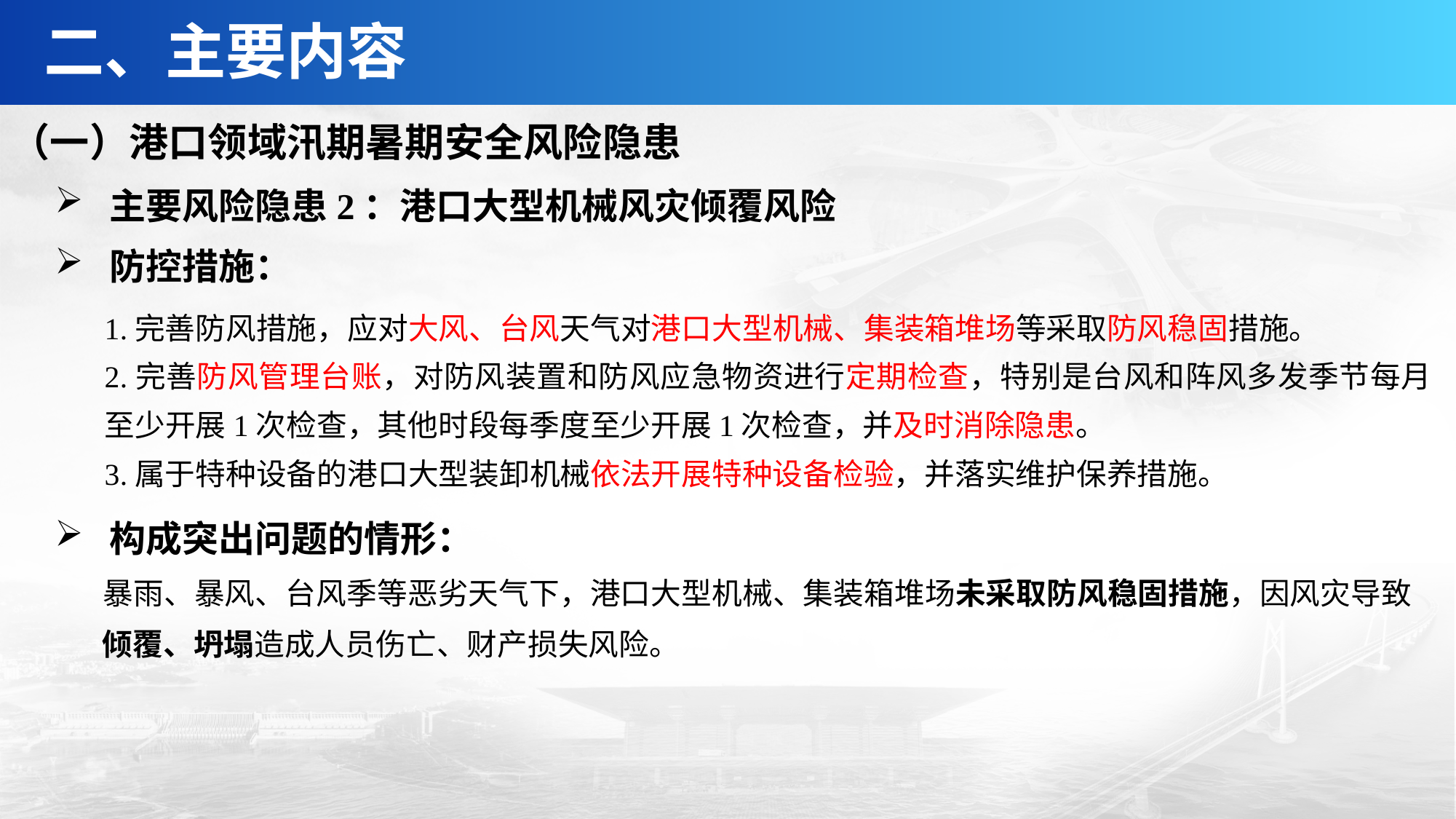

二、主要内容
（一）港口领域汛期暑期安全风险隐患
主要风险隐患2：港口大型机械风灾倾覆风险
防控措施：
1.完善防风措施，应对大风、台风天气对港口大型机械、集装箱堆场等采取防风稳固措施。
2.完善防风管理台账，对防风装置和防风应急物资进行定期检查，特别是台风和阵风多发季节每月至少开展1次检查，其他时段每季度至少开展1次检查，并及时消除隐患。
3.属于特种设备的港口大型装卸机械依法开展特种设备检验，并落实维护保养措施。
构成突出问题的情形：
      暴雨、暴风、台风季等恶劣天气下，港口大型机械、集装箱堆场未采取防风稳固措施，因风灾导致
      倾覆、坍塌造成人员伤亡、财产损失风险。
7